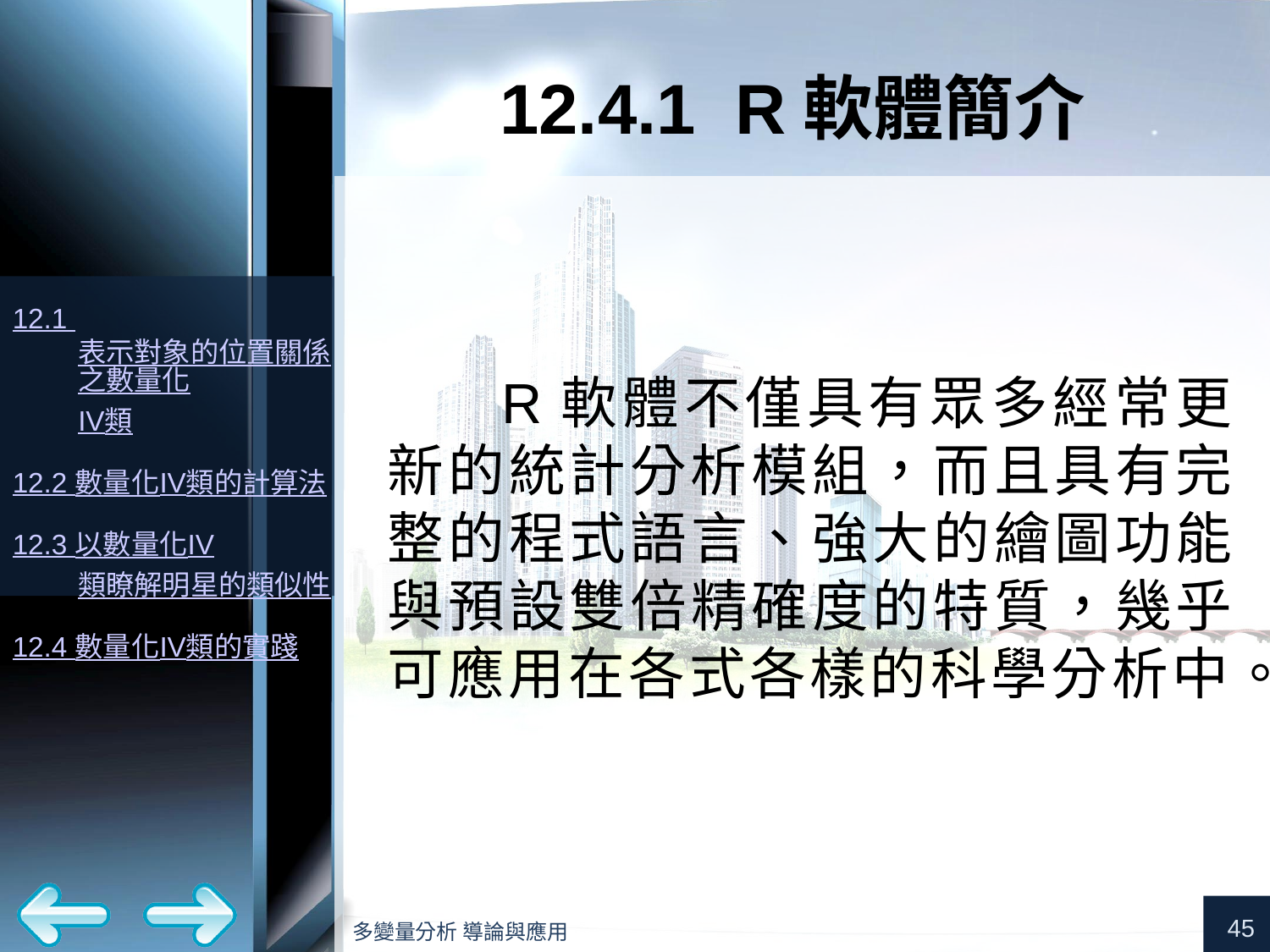

# 12.4.1  R軟體簡介
R軟體不僅具有眾多經常更新的統計分析模組，而且具有完整的程式語言、強大的繪圖功能與預設雙倍精確度的特質，幾乎可應用在各式各樣的科學分析中。
45
多變量分析 導論與應用